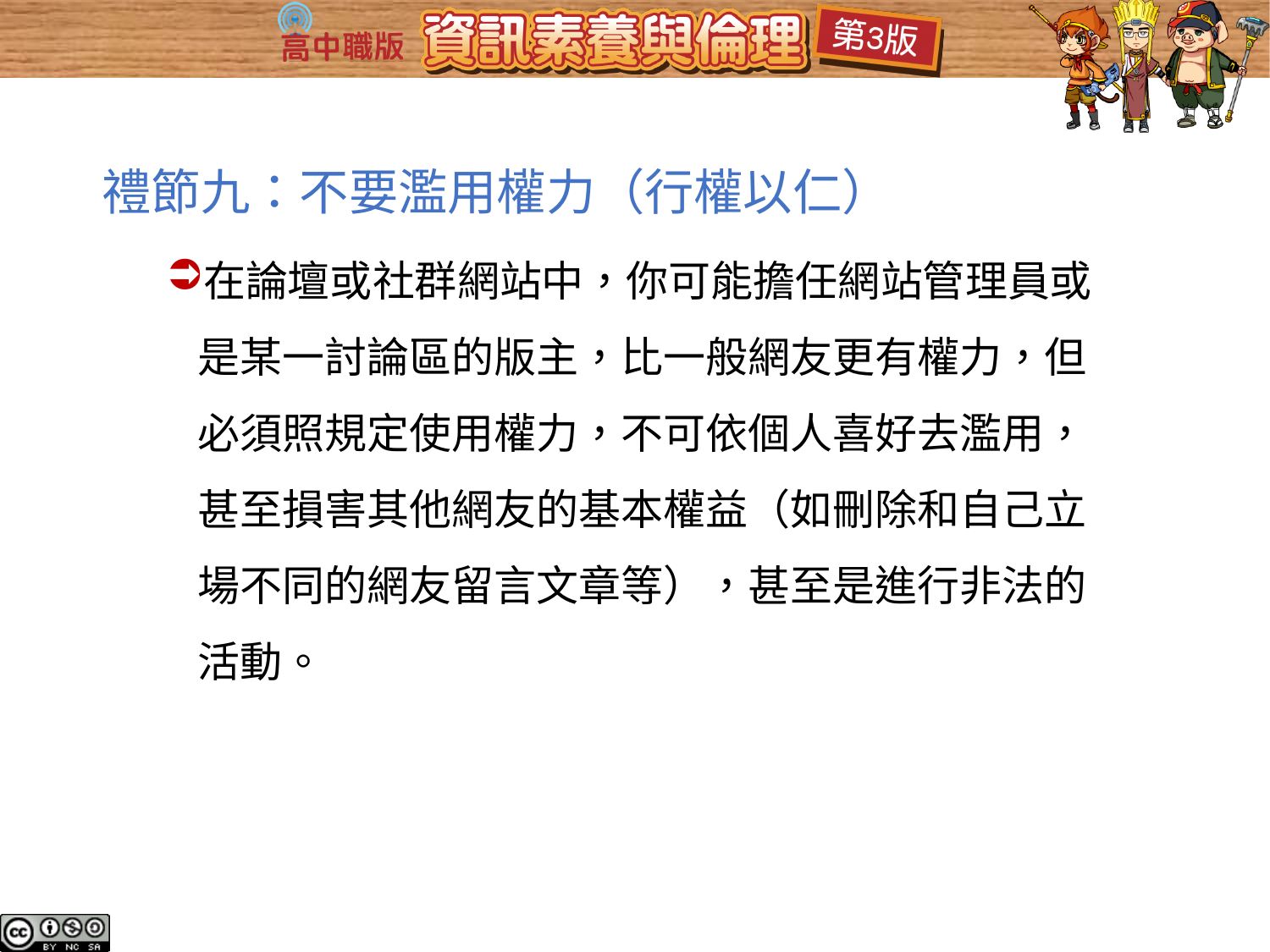

禮節九：不要濫用權力（行權以仁）
在論壇或社群網站中，你可能擔任網站管理員或是某一討論區的版主，比一般網友更有權力，但必須照規定使用權力，不可依個人喜好去濫用，甚至損害其他網友的基本權益（如刪除和自己立場不同的網友留言文章等），甚至是進行非法的活動。